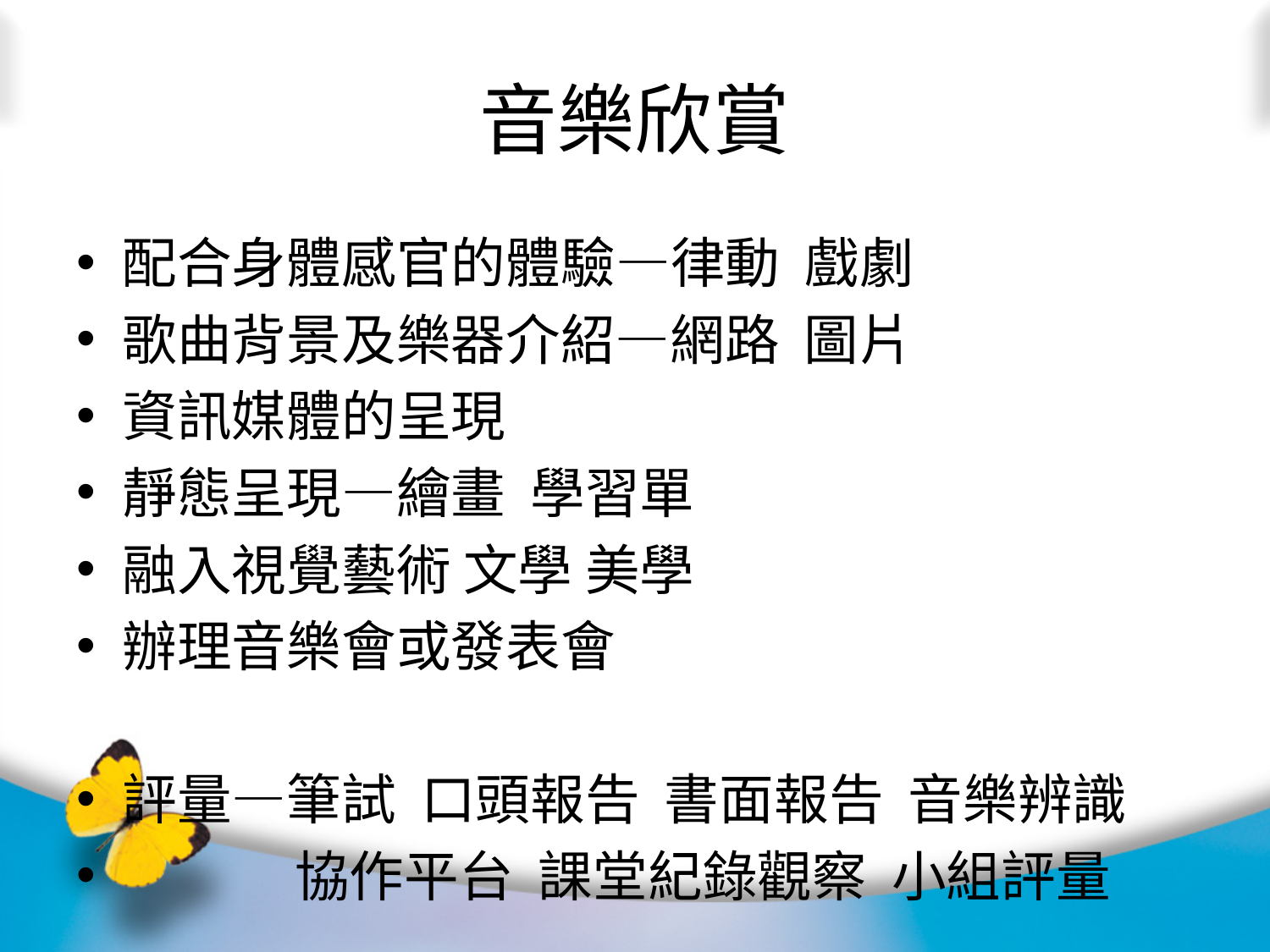

# 音樂欣賞
配合身體感官的體驗—律動  戲劇
歌曲背景及樂器介紹—網路  圖片
資訊媒體的呈現
靜態呈現—繪畫  學習單
融入視覺藝術 文學 美學
辦理音樂會或發表會

評量—筆試  口頭報告  書面報告  音樂辨識
             協作平台  課堂紀錄觀察  小組評量